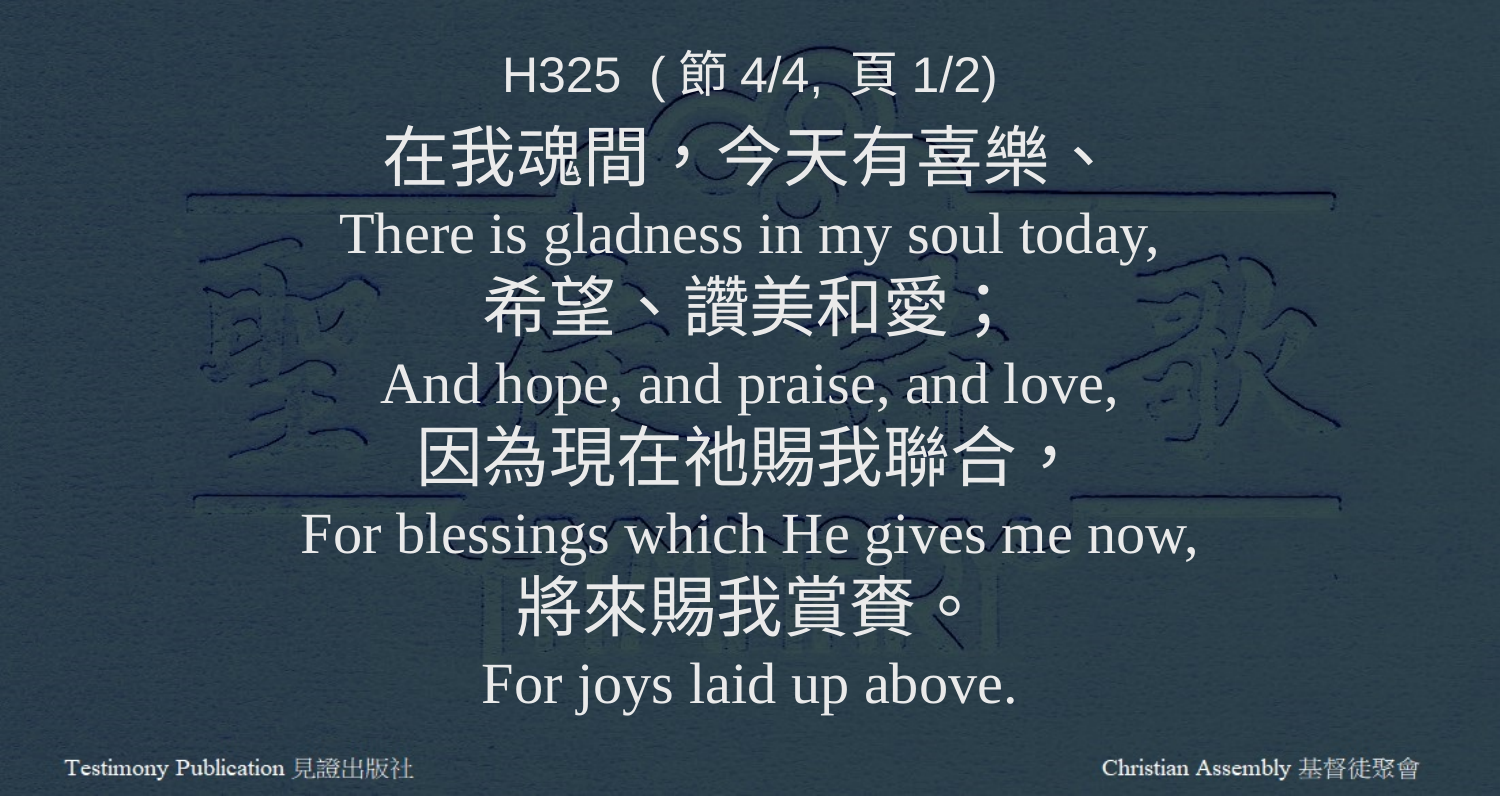

H325  (節4/4, 頁1/2)
在我魂間，今天有喜樂、
There is gladness in my soul today,
希望、讚美和愛；
And hope, and praise, and love,
因為現在祂賜我聯合，
For blessings which He gives me now,
將來賜我賞賚。
For joys laid up above.